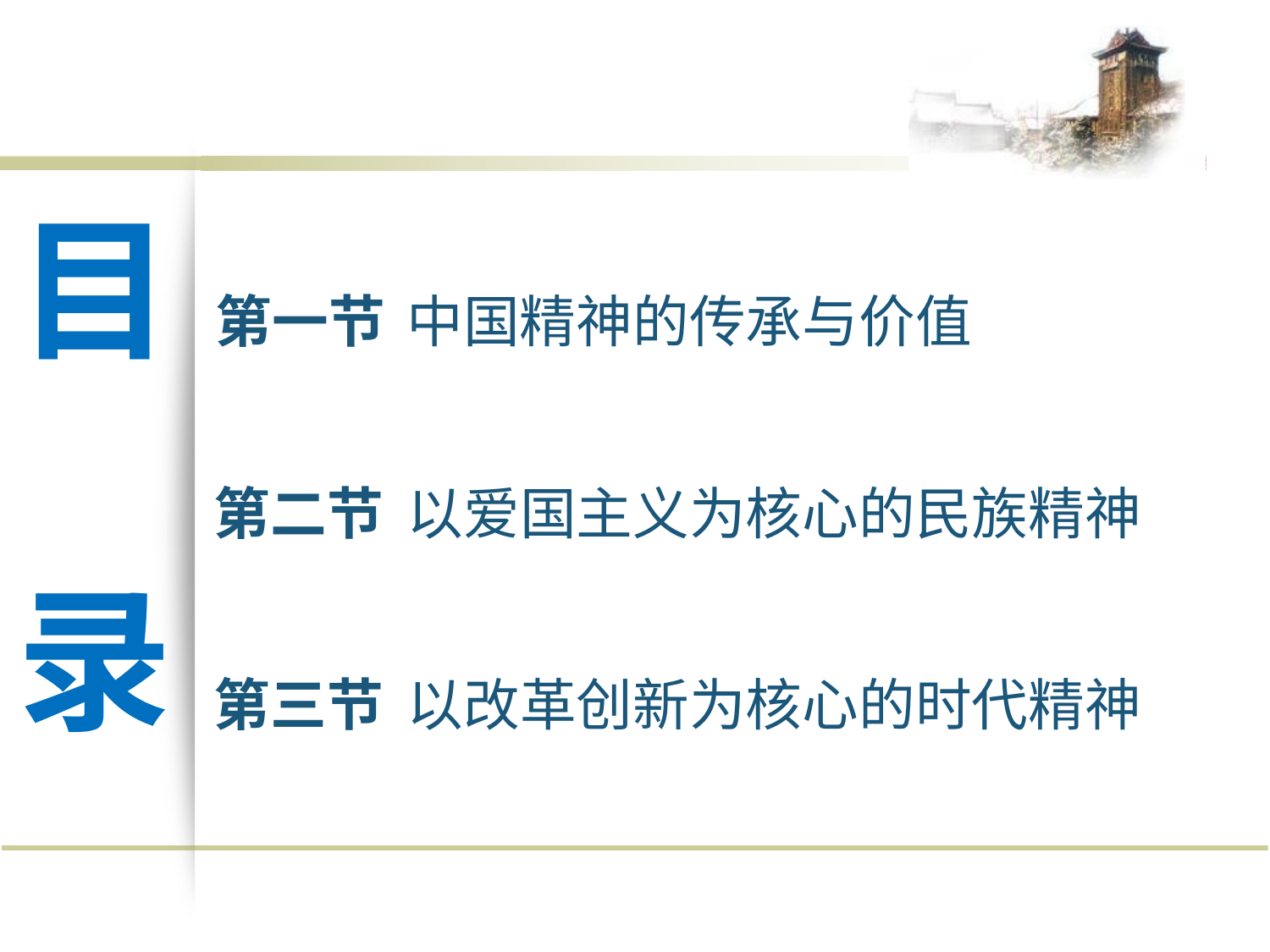

# 目
第一节 中国精神的传承与价值
第二节 以爱国主义为核心的民族精神
录
第三节 以改革创新为核心的时代精神